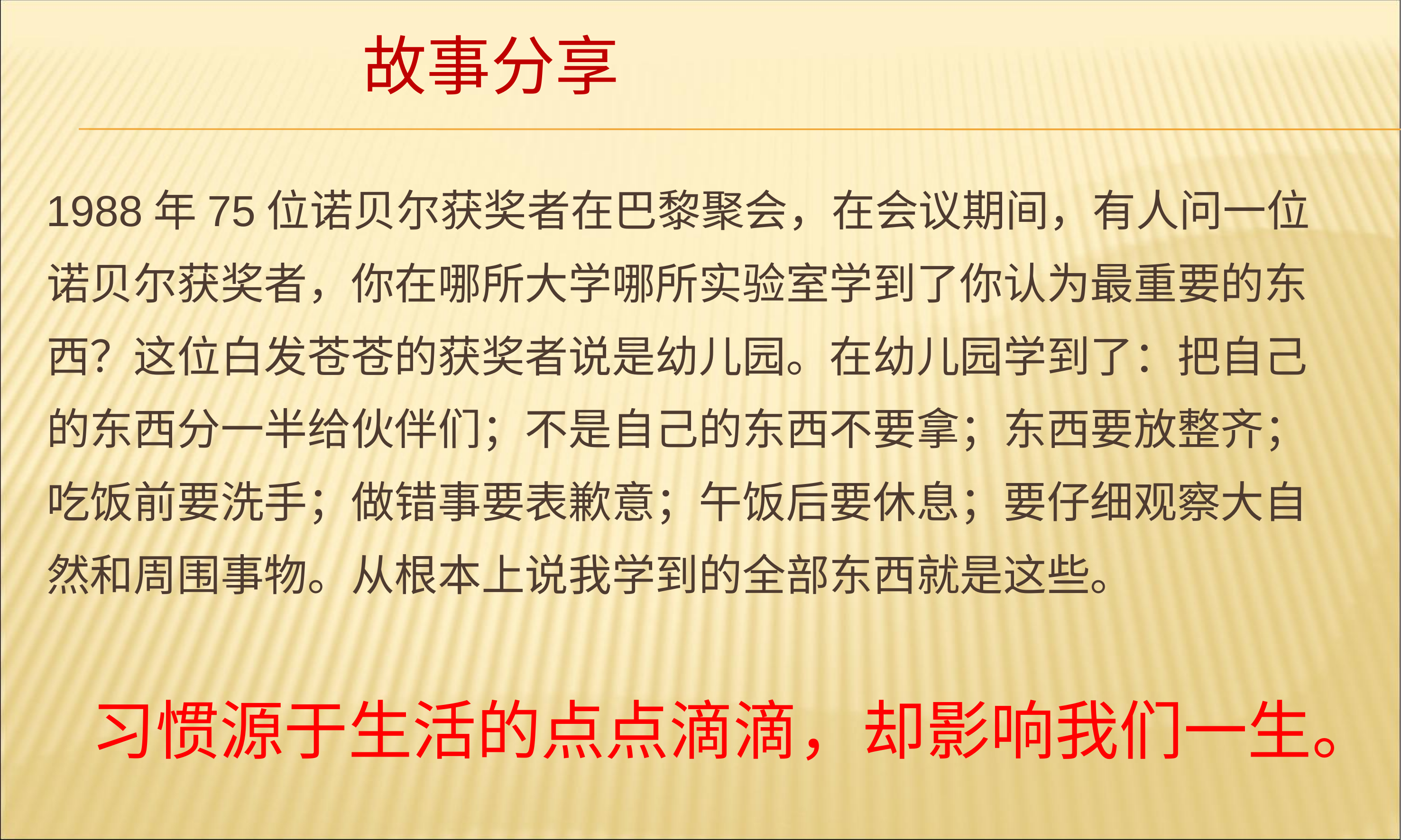

# 故事分享
1988年75位诺贝尔获奖者在巴黎聚会，在会议期间，有人问一位诺贝尔获奖者，你在哪所大学哪所实验室学到了你认为最重要的东西？这位白发苍苍的获奖者说是幼儿园。在幼儿园学到了：把自己的东西分一半给伙伴们；不是自己的东西不要拿；东西要放整齐；吃饭前要洗手；做错事要表歉意；午饭后要休息；要仔细观察大自然和周围事物。从根本上说我学到的全部东西就是这些。

习惯源于生活的点点滴滴，却影响我们一生。